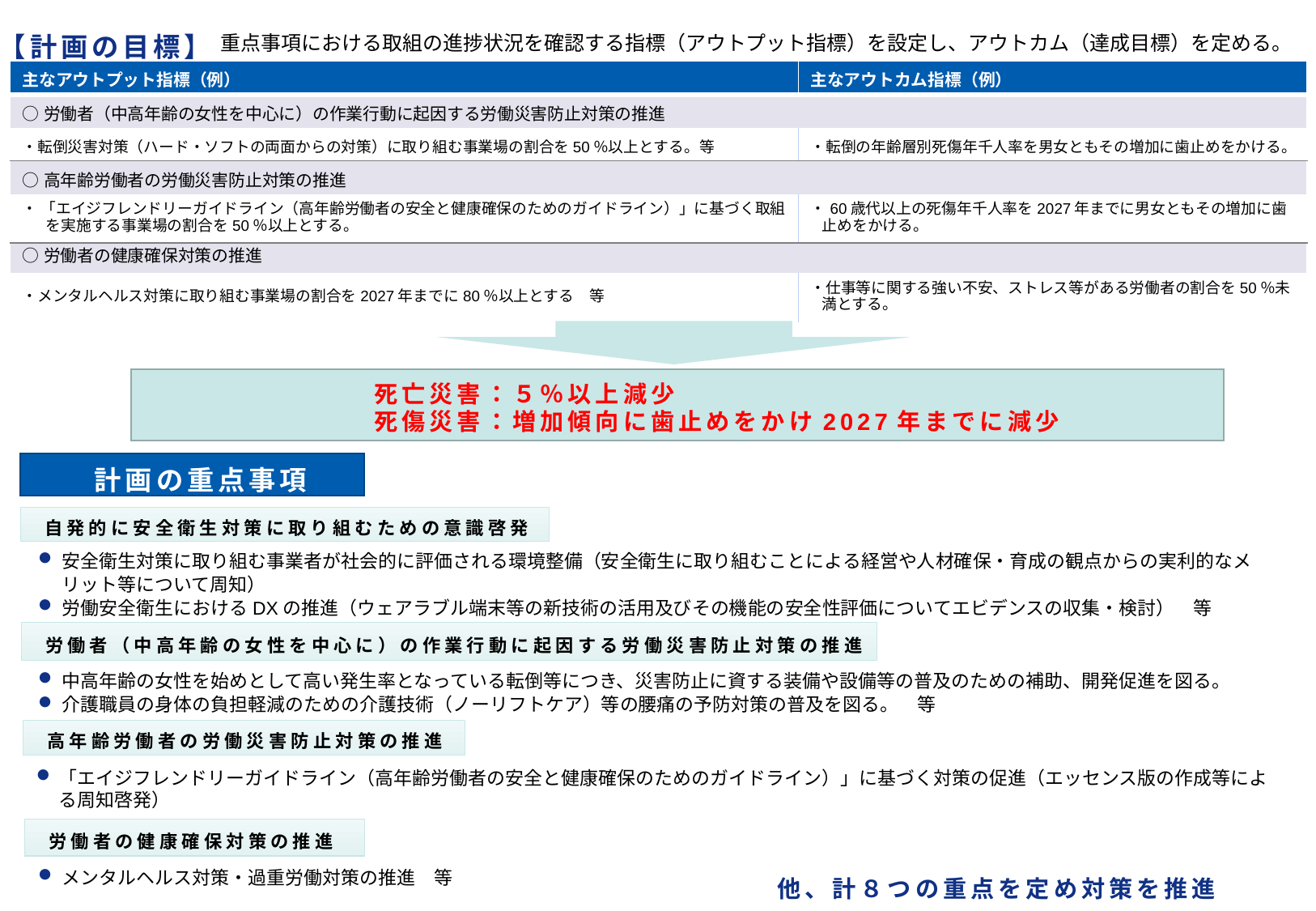

【計画の目標】
　　重点事項における取組の進捗状況を確認する指標（アウトプット指標）を設定し、アウトカム（達成目標）を定める。
| 主なアウトプット指標（例） | 主なアウトカム指標（例） |
| --- | --- |
| ○労働者（中高年齢の女性を中心に）の作業行動に起因する労働災害防止対策の推進 |  |
| ・転倒災害対策（ハード・ソフトの両面からの対策）に取り組む事業場の割合を50％以上とする。等 | ・転倒の年齢層別死傷年千人率を男女ともその増加に歯止めをかける。 |
| ○高年齢労働者の労働災害防止対策の推進 |  |
| ・ 「エイジフレンドリーガイドライン（高年齢労働者の安全と健康確保のためのガイドライン）」に基づく取組を実施する事業場の割合を50％以上とする。 | ・60歳代以上の死傷年千人率を2027年までに男女ともその増加に歯止めをかける。 |
| ○労働者の健康確保対策の推進 |  |
| ・メンタルヘルス対策に取り組む事業場の割合を2027年までに80％以上とする　等 | ・仕事等に関する強い不安、ストレス等がある労働者の割合を50％未満とする。 |

死亡災害：５％以上減少
死傷災害：増加傾向に歯止めをかけ2027年までに減少
 計画の重点事項
 自発的に安全衛生対策に取り組むための意識啓発
安全衛生対策に取り組む事業者が社会的に評価される環境整備（安全衛生に取り組むことによる経営や人材確保・育成の観点からの実利的なメリット等について周知）
労働安全衛生におけるDXの推進（ウェアラブル端末等の新技術の活用及びその機能の安全性評価についてエビデンスの収集・検討）　等
 労働者（中高年齢の女性を中心に）の作業行動に起因する労働災害防止対策の推進
中高年齢の女性を始めとして高い発生率となっている転倒等につき、災害防止に資する装備や設備等の普及のための補助、開発促進を図る。
介護職員の身体の負担軽減のための介護技術（ノーリフトケア）等の腰痛の予防対策の普及を図る。　等
 高年齢労働者の労働災害防止対策の推進
「エイジフレンドリーガイドライン（高年齢労働者の安全と健康確保のためのガイドライン）」に基づく対策の促進（エッセンス版の作成等による周知啓発）
 労働者の健康確保対策の推進
メンタルヘルス対策・過重労働対策の推進　等
他、計８つの重点を定め対策を推進